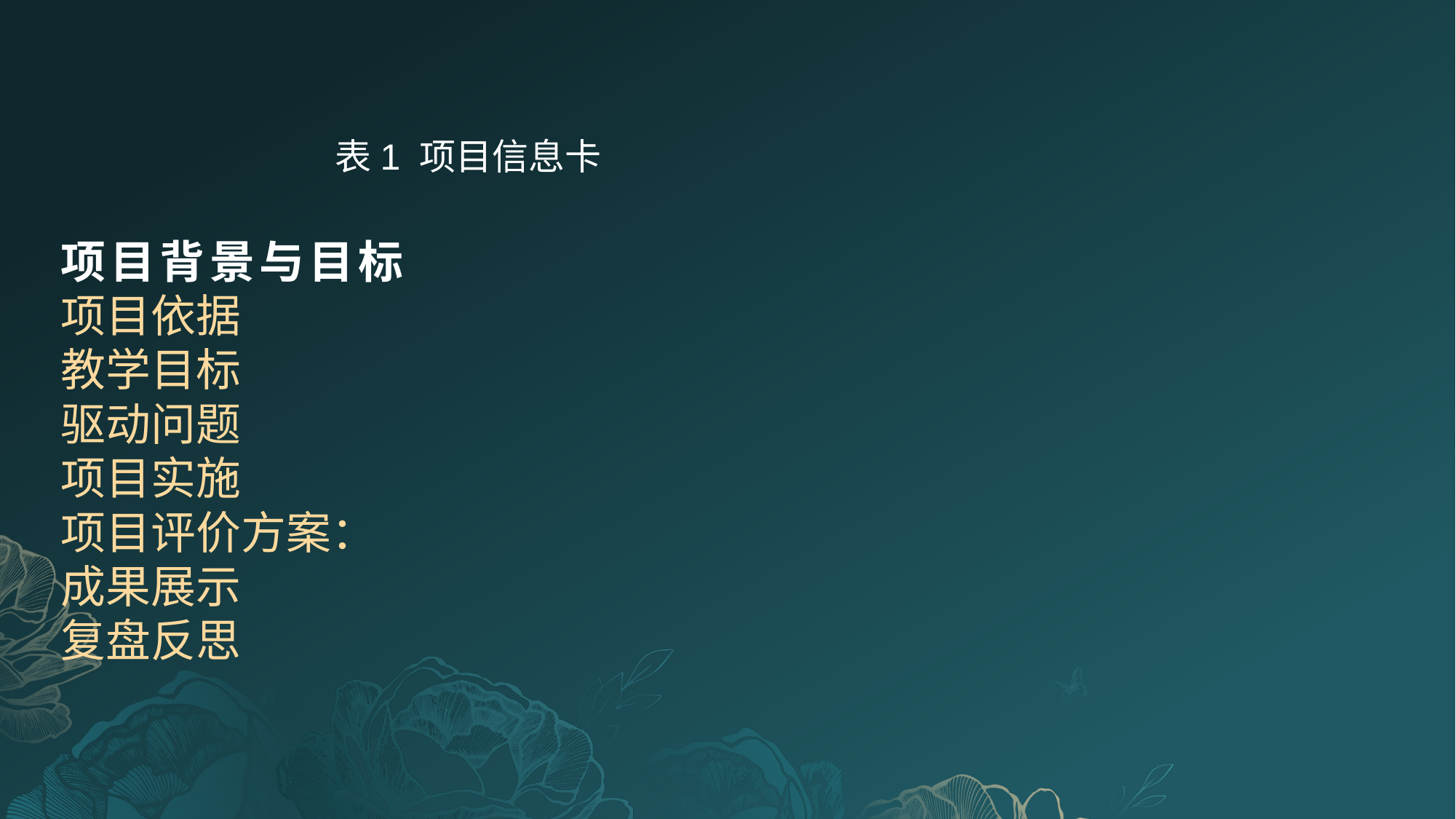

表1 项目信息卡
# 项目背景与目标 项目依据 教学目标 驱动问题 项目实施 项目评价方案： 成果展示 复盘反思